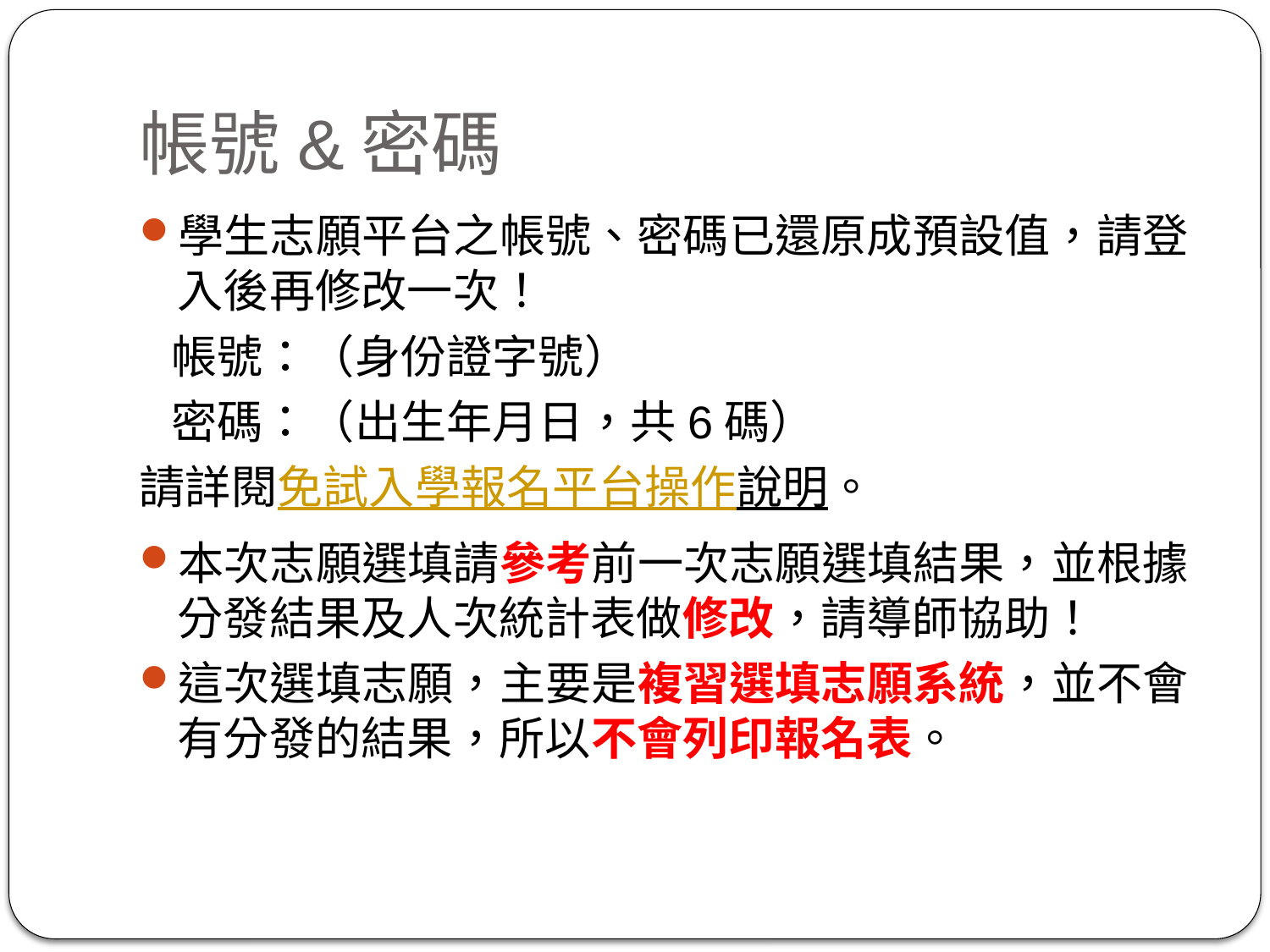

# 帳號&密碼
學生志願平台之帳號、密碼已還原成預設值，請登入後再修改一次！
  帳號：（身份證字號）
  密碼：（出生年月日，共6碼）
請詳閱免試入學報名平台操作說明。
本次志願選填請參考前一次志願選填結果，並根據分發結果及人次統計表做修改，請導師協助！
這次選填志願，主要是複習選填志願系統，並不會有分發的結果，所以不會列印報名表。